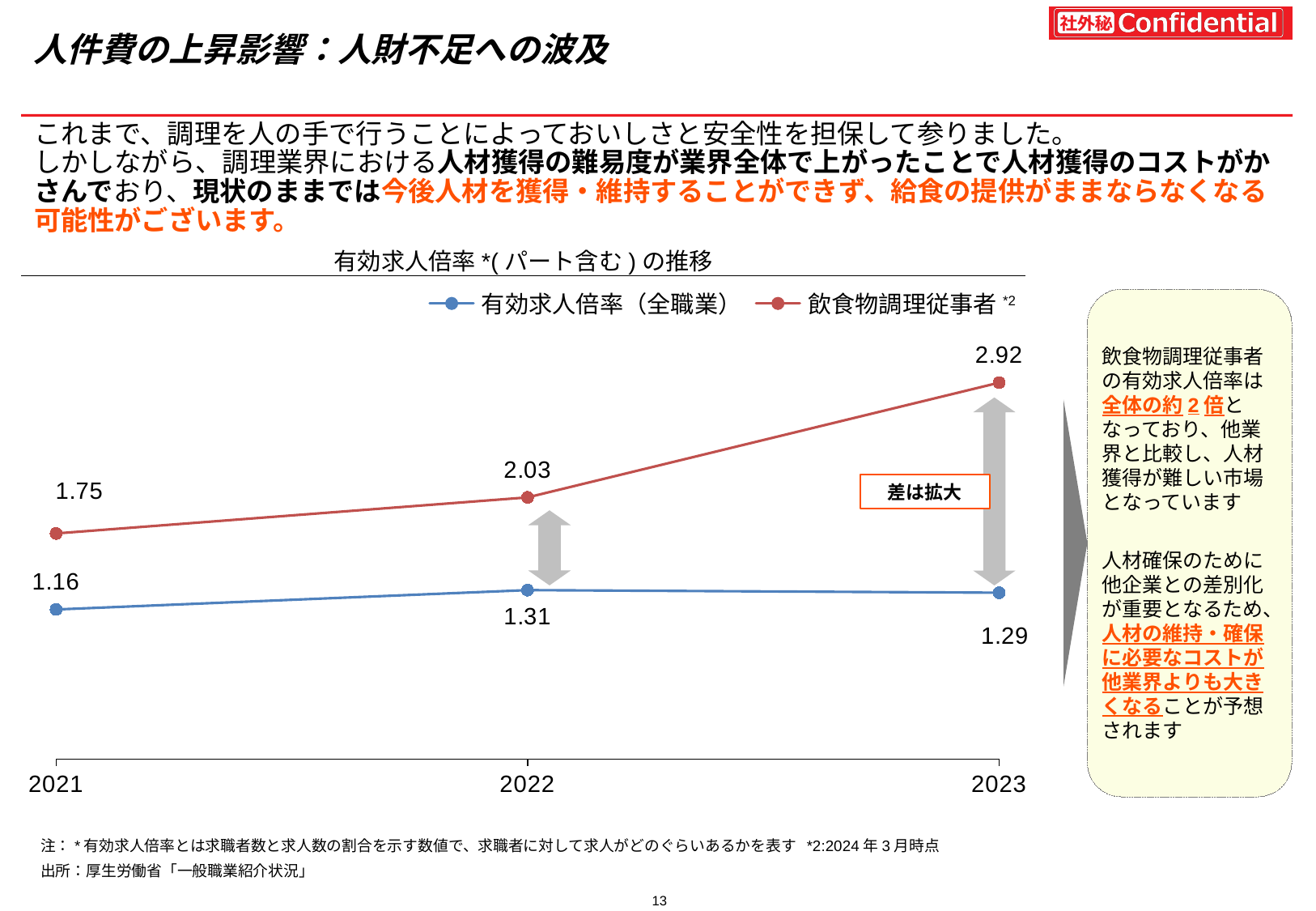

人件費の上昇影響：人財不足への波及

これまで、調理を人の手で行うことによっておいしさと安全性を担保して参りました。
しかしながら、調理業界における人材獲得の難易度が業界全体で上がったことで人材獲得のコストがかさんでおり、現状のままでは今後人材を獲得・維持することができず、給食の提供がままならなくなる可能性がございます。

有効求人倍率*(パート含む)の推移
飲食物調理従事者の有効求人倍率は全体の約2倍となっており、他業界と比較し、人材獲得が難しい市場となっています

人材確保のために他企業との差別化が重要となるため、人材の維持・確保に必要なコストが他業界よりも大きくなることが予想されます
有効求人倍率（全職業）
飲食物調理従事者*2

### Chart

| Category |  |  |
|---|---|---|
差は拡大

注：*有効求人倍率とは求職者数と求人数の割合を示す数値で、求職者に対して求人がどのぐらいあるかを表す  *2:2024年3月時点
出所：厚生労働省「一般職業紹介状況」
13